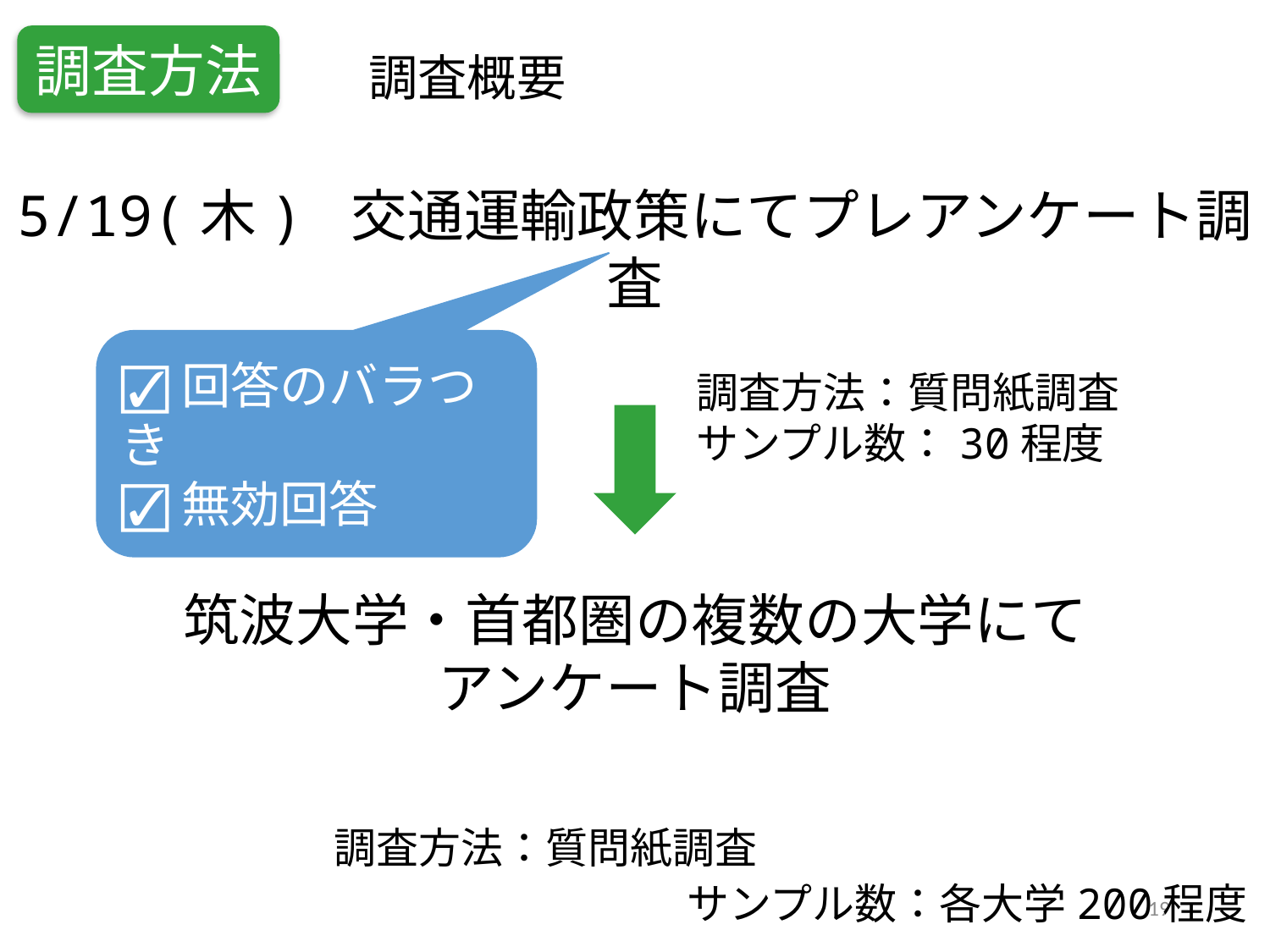

調査方法
調査概要
5/19(木) 交通運輸政策にてプレアンケート調査

　　　　　　　　　　　　　　　　 調査方法：質問紙調査
　　　　　　　　　　　　　　　　 サンプル数：30程度

☑回答のバラつき
☑無効回答

筑波大学・首都圏の複数の大学にて
アンケート調査

                                 調査方法：質問紙調査
　　　　　　　　　　　　　　 サンプル数：各大学200程度
19